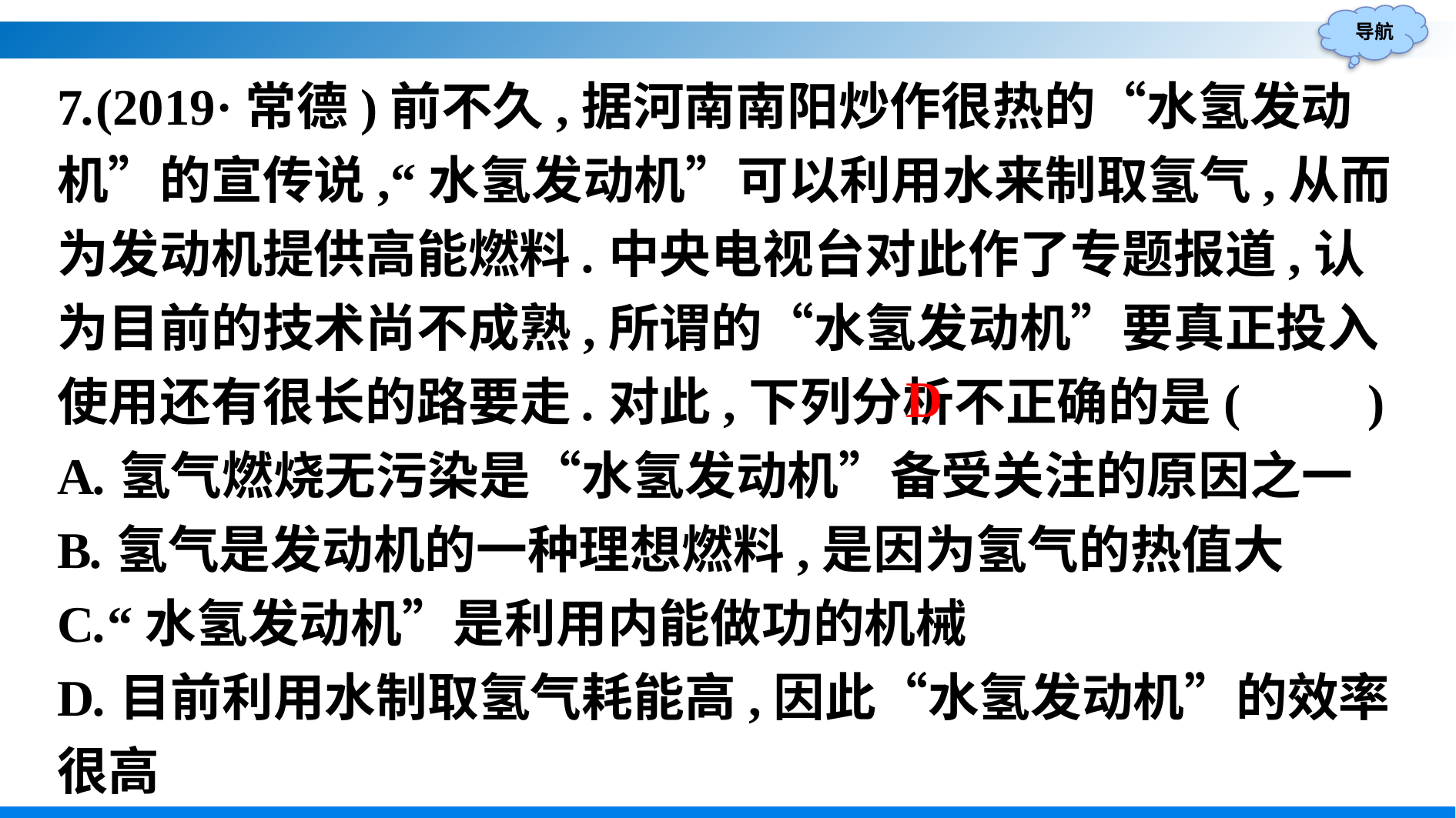

7.(2019·常德)前不久,据河南南阳炒作很热的“水氢发动机”的宣传说,“水氢发动机”可以利用水来制取氢气,从而为发动机提供高能燃料.中央电视台对此作了专题报道,认为目前的技术尚不成熟,所谓的“水氢发动机”要真正投入使用还有很长的路要走.对此,下列分析不正确的是(　　)
A.氢气燃烧无污染是“水氢发动机”备受关注的原因之一
B.氢气是发动机的一种理想燃料,是因为氢气的热值大
C.“水氢发动机”是利用内能做功的机械
D.目前利用水制取氢气耗能高,因此“水氢发动机”的效率很高
D